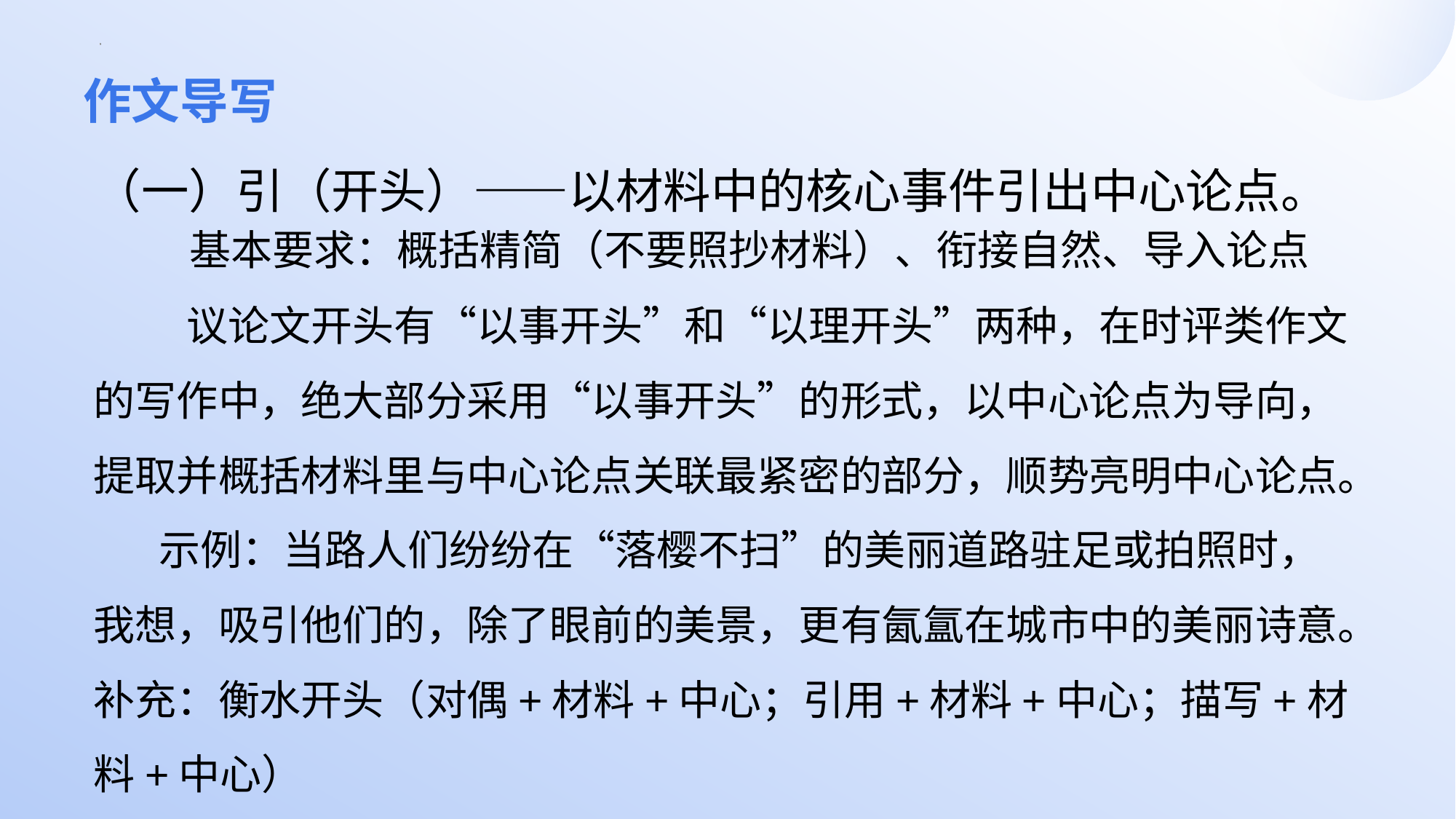

# 作文导写
（一）引（开头）——以材料中的核心事件引出中心论点。
        基本要求：概括精简（不要照抄材料）、衔接自然、导入论点
         议论文开头有“以事开头”和“以理开头”两种，在时评类作文的写作中，绝大部分采用“以事开头”的形式，以中心论点为导向，提取并概括材料里与中心论点关联最紧密的部分，顺势亮明中心论点。
      示例：当路人们纷纷在“落樱不扫”的美丽道路驻足或拍照时，我想，吸引他们的，除了眼前的美景，更有氤氲在城市中的美丽诗意。
补充：衡水开头（对偶+材料+中心；引用+材料+中心；描写+材料+中心）